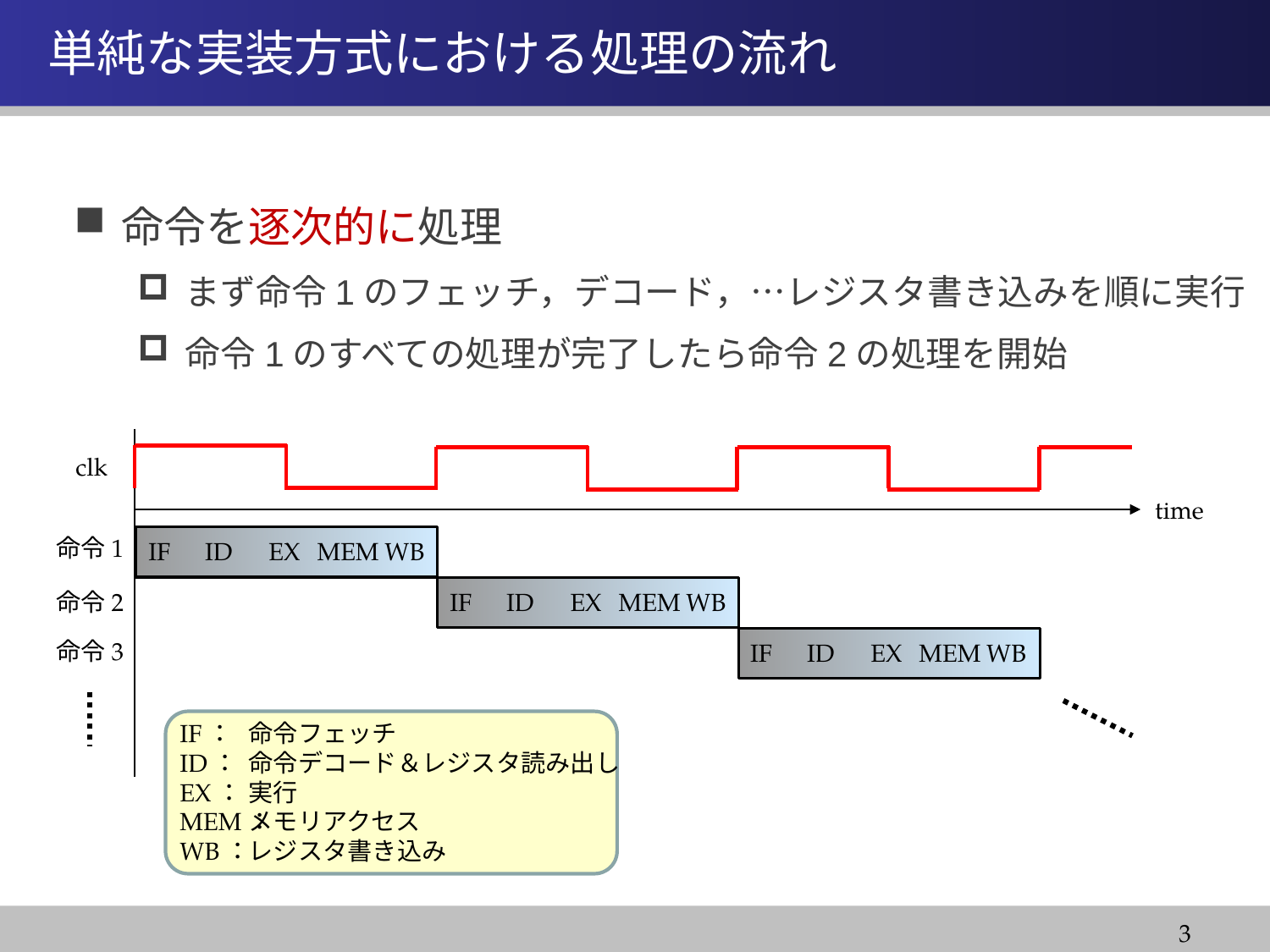

情報システム基盤学基礎１
# 単純な実装方式における処理の流れ
命令を逐次的に処理
まず命令1のフェッチ，デコード，…レジスタ書き込みを順に実行
命令1のすべての処理が完了したら命令2の処理を開始

clk
time
命令1

IF
ID
EX
MEM
WB

命令2
IF
ID
EX
MEM
WB

命令3
IF
ID
EX
MEM
WB
命令フェッチ
命令デコード＆レジスタ読み出し
実行
メモリアクセス
レジスタ書き込み

IF：
ID：
EX：
MEM：
WB：
3